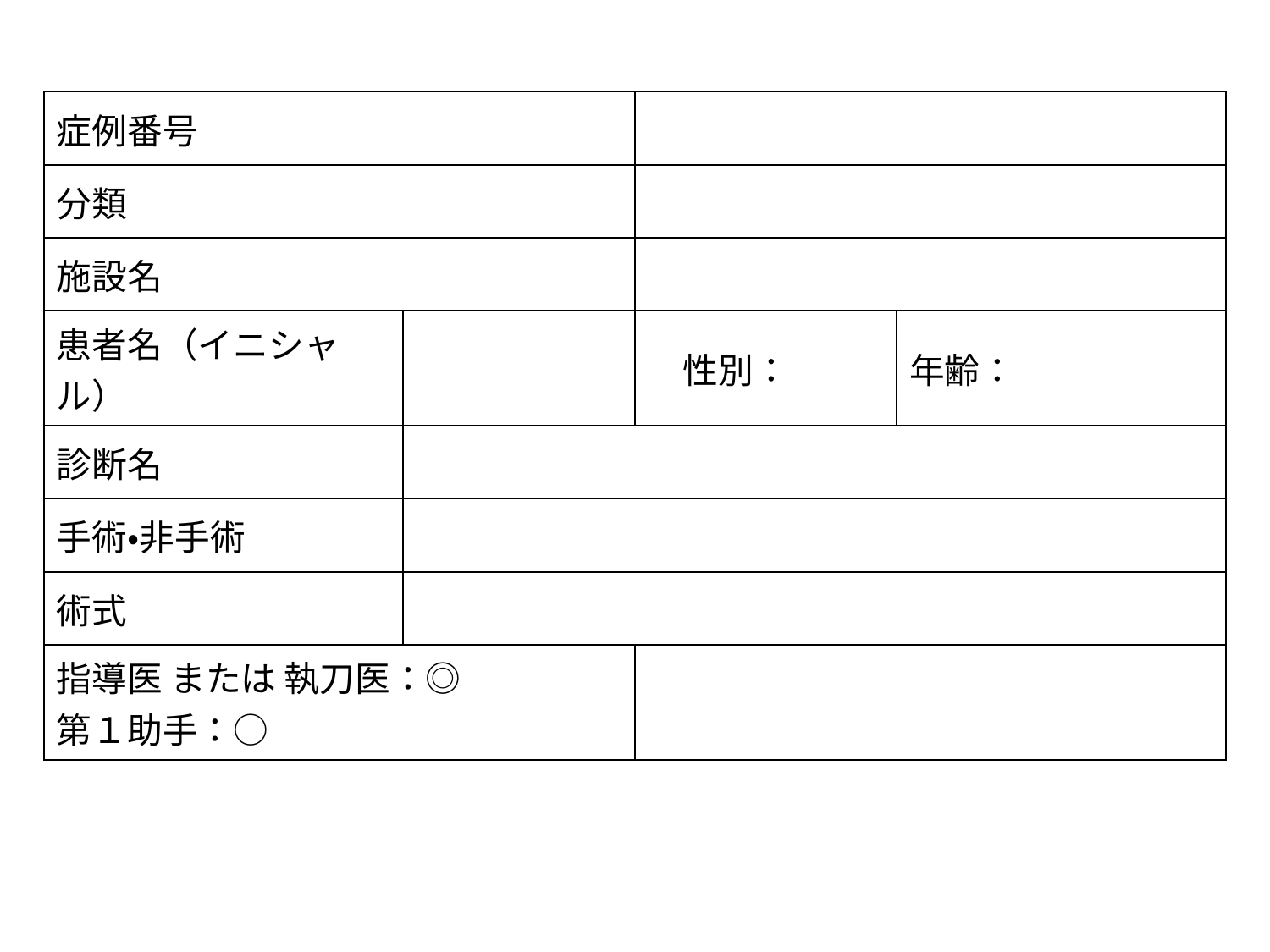

| 症例番号 |  |  |  |
| --- | --- | --- | --- |
| 分類 |  |  |  |
| 施設名 |  |  |  |
| 患者名（イニシャル） |  | 性別： | 年齢： |
| 診断名 |  |  |  |
| 手術・非手術 |  |  |  |
| 術式 |  |  |  |
| 指導医 または 執刀医：◎ 第１助手：○ |  |  |  |